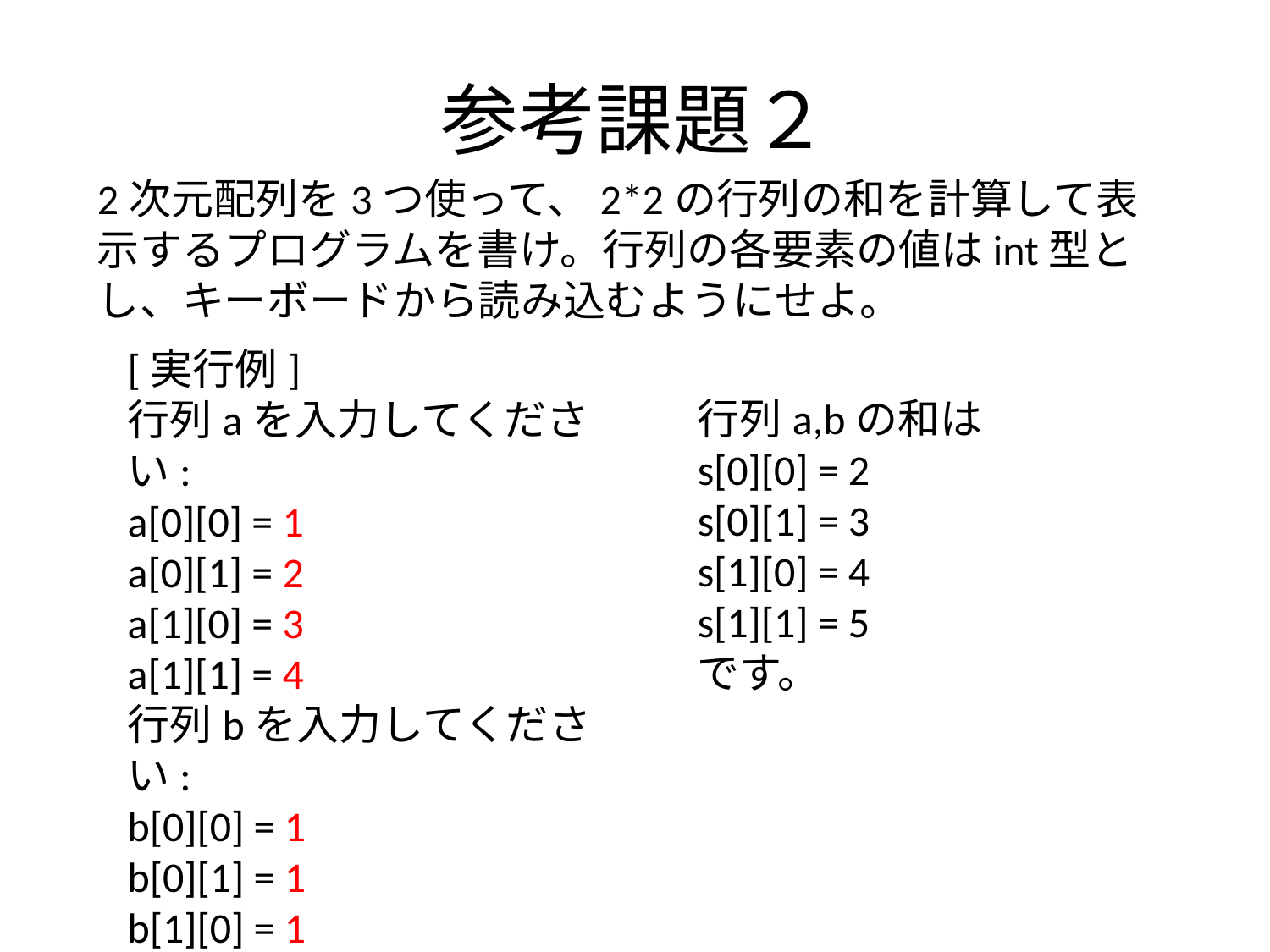

# 参考課題２
2次元配列を3つ使って、2*2の行列の和を計算して表示するプログラムを書け。行列の各要素の値はint型とし、キーボードから読み込むようにせよ。
[実行例]
行列aを入力してください:
a[0][0] = 1
a[0][1] = 2
a[1][0] = 3
a[1][1] = 4
行列bを入力してください:
b[0][0] = 1
b[0][1] = 1
b[1][0] = 1
b[1][1] = 1
行列a,bの和は
s[0][0] = 2
s[0][1] = 3
s[1][0] = 4
s[1][1] = 5
です。